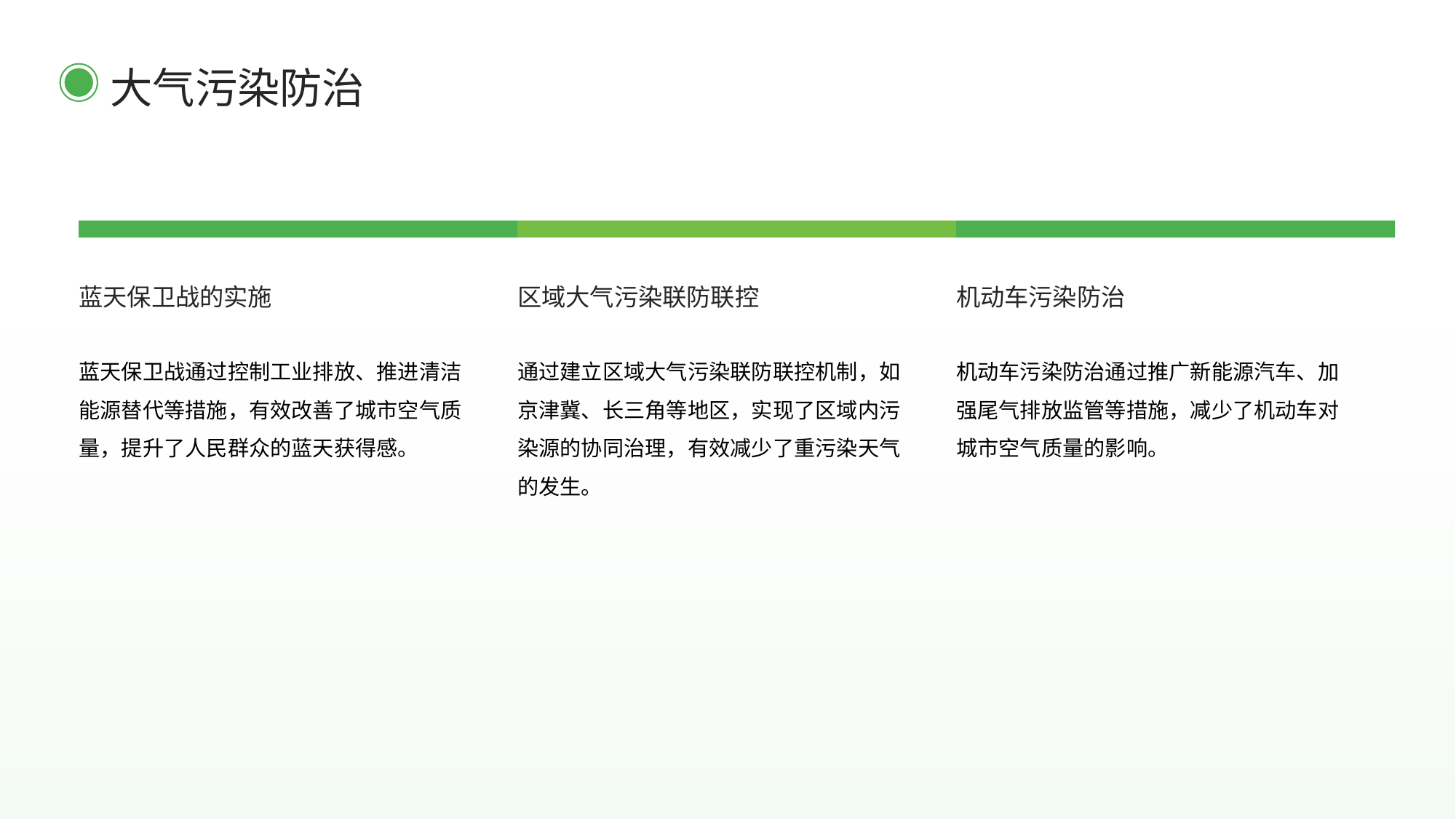

大气污染防治

蓝天保卫战的实施
区域大气污染联防联控
机动车污染防治
蓝天保卫战通过控制工业排放、推进清洁能源替代等措施，有效改善了城市空气质量，提升了人民群众的蓝天获得感。
通过建立区域大气污染联防联控机制，如京津冀、长三角等地区，实现了区域内污染源的协同治理，有效减少了重污染天气的发生。
机动车污染防治通过推广新能源汽车、加强尾气排放监管等措施，减少了机动车对城市空气质量的影响。